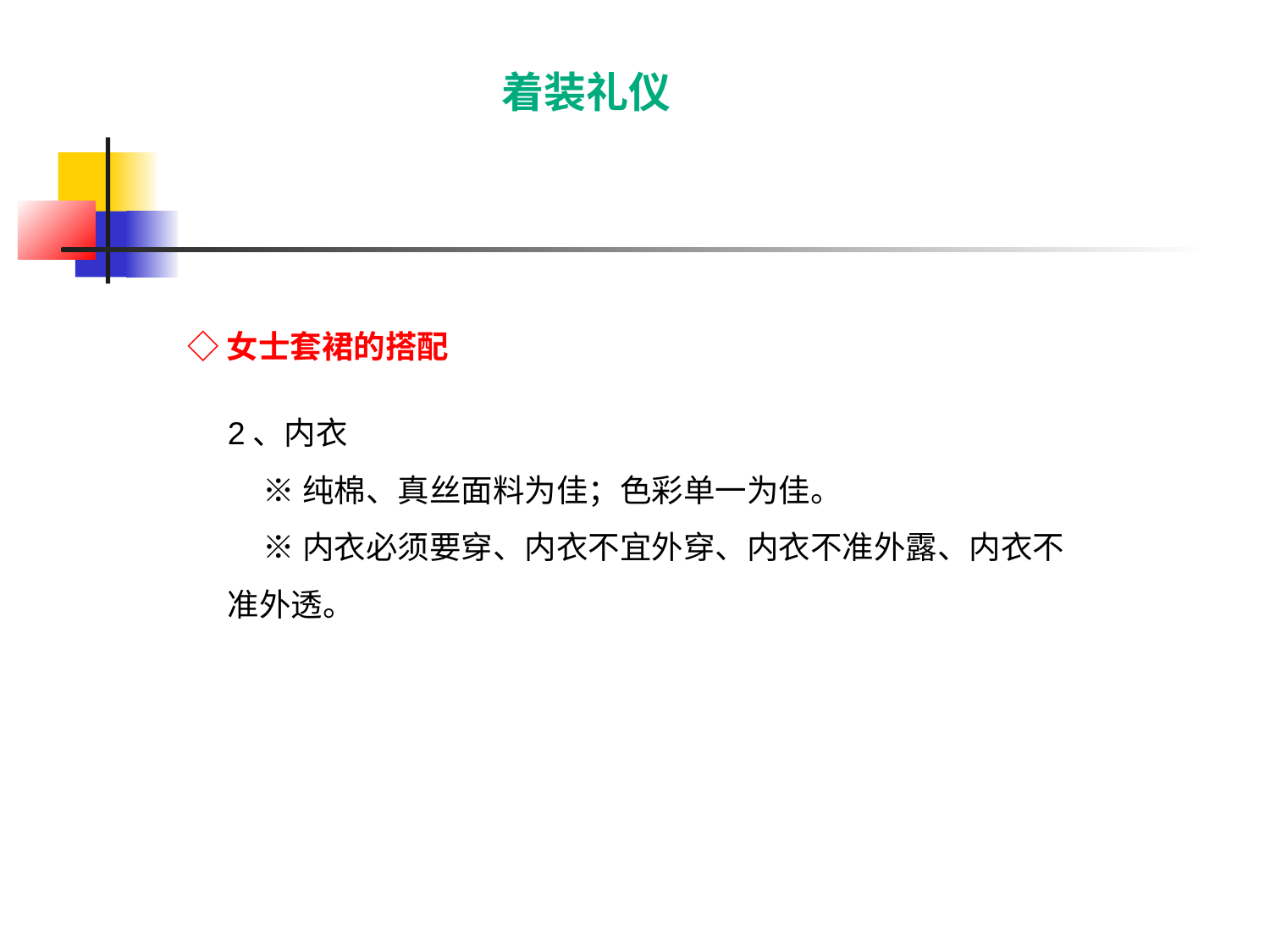

着装礼仪
# ◇女士套裙的搭配
2、内衣
※纯棉、真丝面料为佳；色彩单一为佳。
※内衣必须要穿、内衣不宜外穿、内衣不准外露、内衣不准外透。